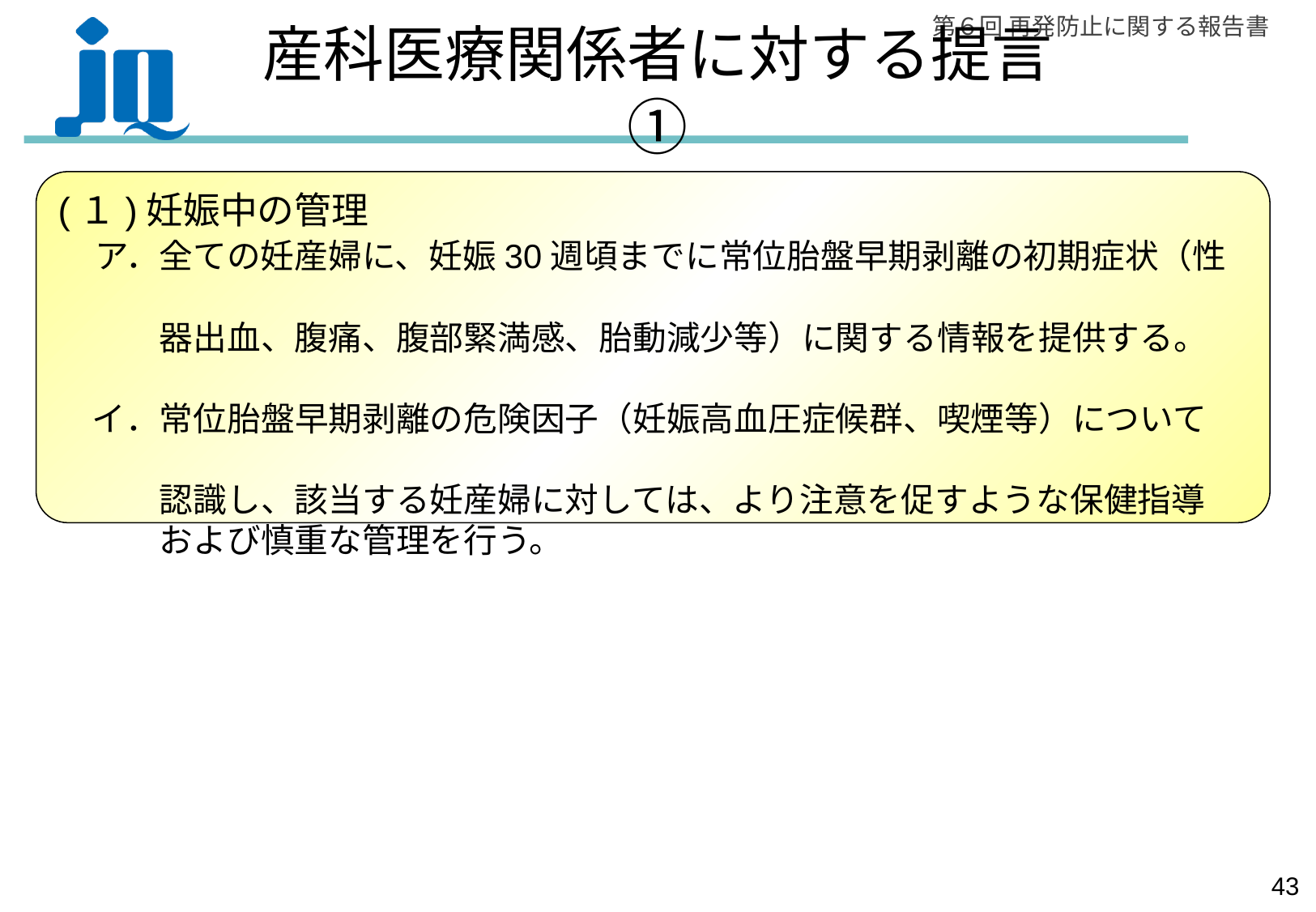

# 産科医療関係者に対する提言①
(１)妊娠中の管理
　ア．全ての妊産婦に、妊娠30週頃までに常位胎盤早期剥離の初期症状（性
　　　器出血、腹痛、腹部緊満感、胎動減少等）に関する情報を提供する。

　イ．常位胎盤早期剥離の危険因子（妊娠高血圧症候群、喫煙等）について
　　　認識し、該当する妊産婦に対しては、より注意を促すような保健指導
　　　および慎重な管理を行う。
43